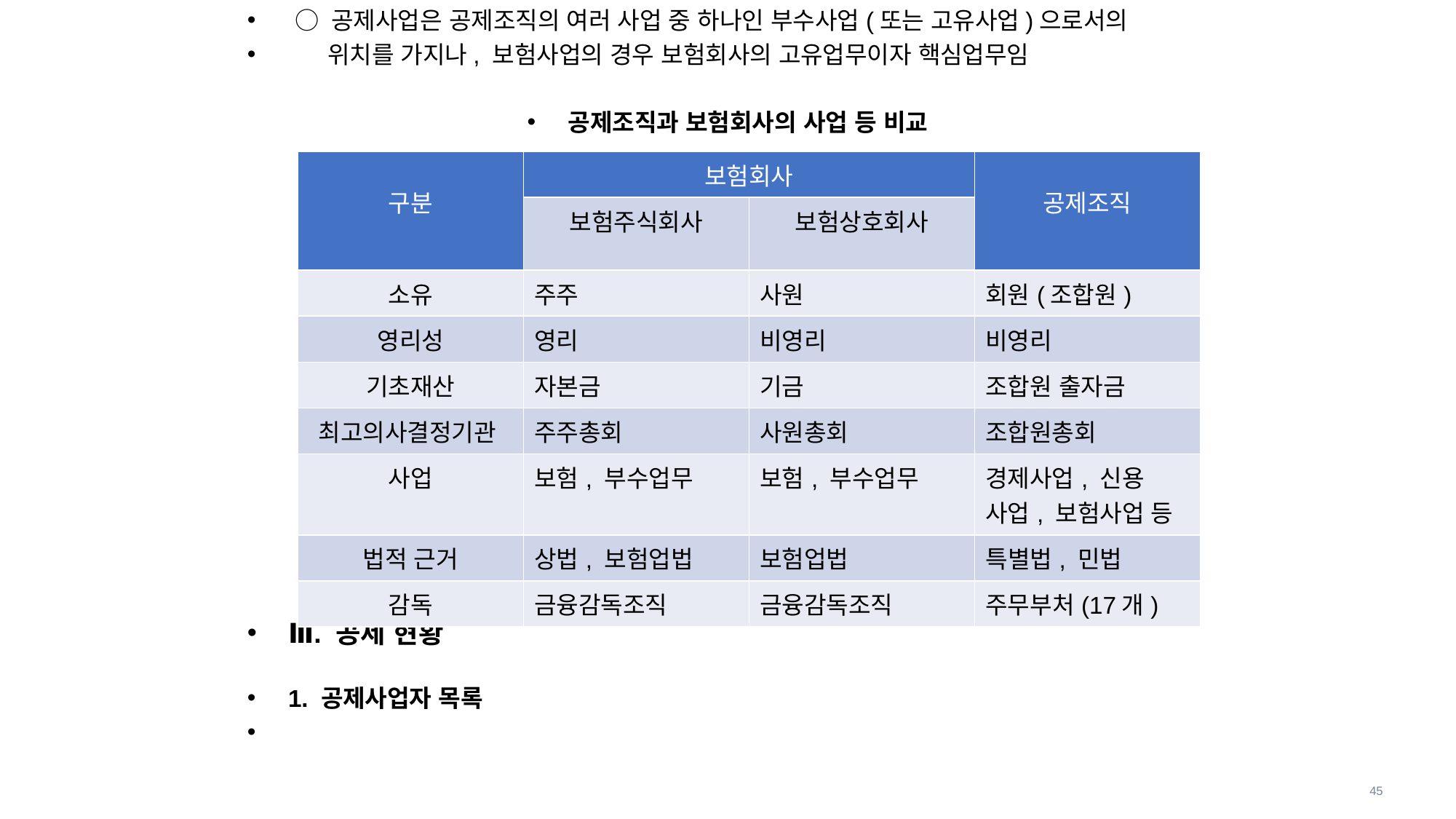

○ 공제사업은 공제조직의 여러 사업 중 하나인 부수사업(또는 고유사업)으로서의
     위치를 가지나, 보험사업의 경우 보험회사의 고유업무이자 핵심업무임

공제조직과 보험회사의 사업 등 비교

Ⅲ. 공제 현황

1. 공제사업자 목록

| 구분 | 보험회사 |  | 공제조직 |
| --- | --- | --- | --- |
|  | 보험주식회사 | 보험상호회사 |  |
| 소유 | 주주 | 사원 | 회원(조합원) |
| 영리성 | 영리 | 비영리 | 비영리 |
| 기초재산 | 자본금 | 기금 | 조합원 출자금 |
| 최고의사결정기관 | 주주총회 | 사원총회 | 조합원총회 |
| 사업 | 보험, 부수업무 | 보험, 부수업무 | 경제사업, 신용 사업, 보험사업 등 |
| 법적 근거 | 상법, 보험업법 | 보험업법 | 특별법, 민법 |
| 감독 | 금융감독조직 | 금융감독조직 | 주무부처(17개) |
45